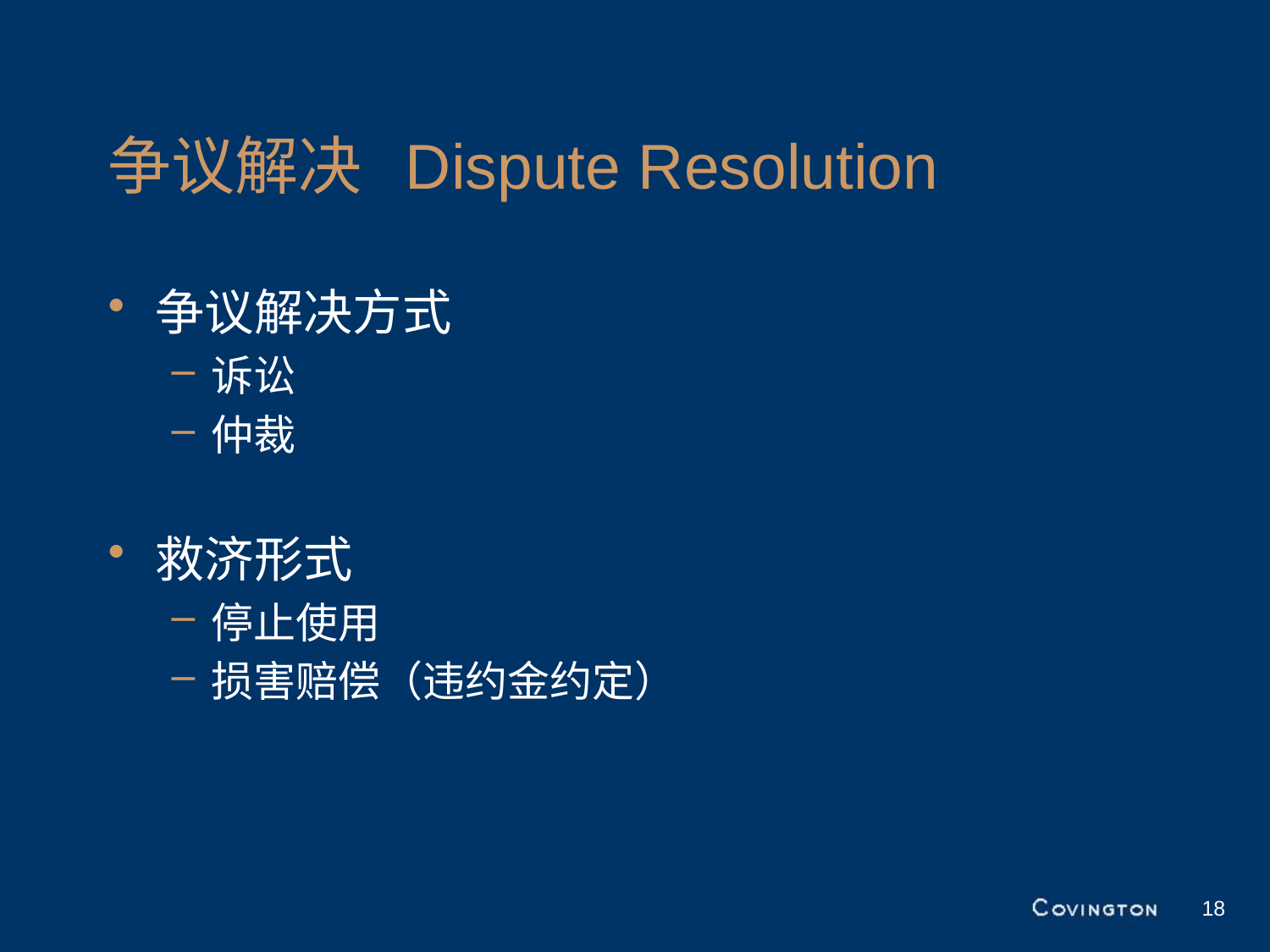

# 争议解决  Dispute Resolution
争议解决方式
诉讼
仲裁

救济形式
停止使用
损害赔偿（违约金约定）
18